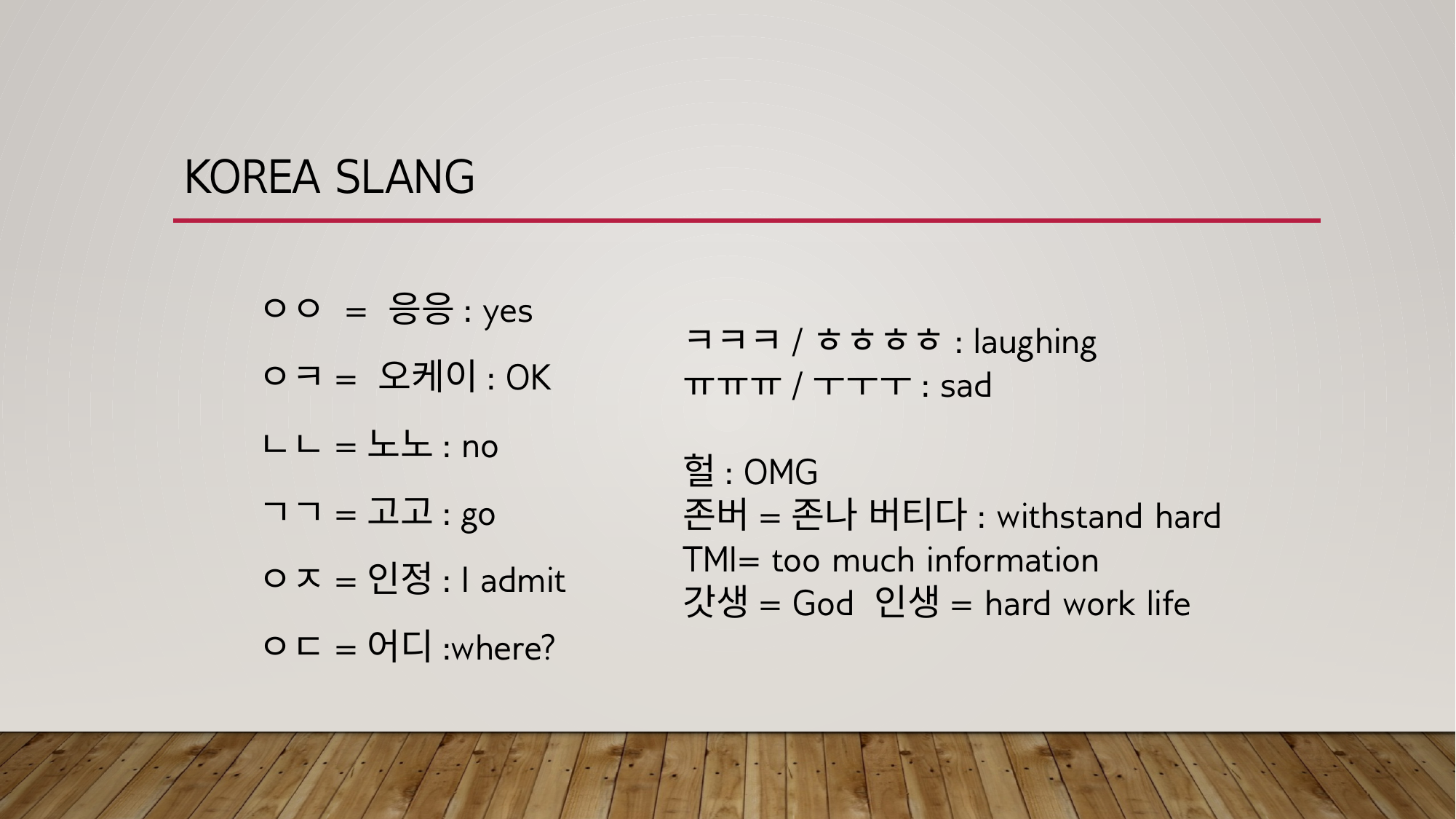

# Korea slang
ㅇㅇ = 응응: yes
ㅇㅋ= 오케이: OK
ㄴㄴ=노노: no
ㄱㄱ=고고: go
ㅇㅈ=인정: I admit
ㅇㄷ=어디:where?

ㅋㅋㅋ/ㅎㅎㅎㅎ: laughing
ㅠㅠㅠ/ㅜㅜㅜ: sad

헐: OMG
존버=존나 버티다: withstand hard
TMI= too much information
갓생= God 인생= hard work life